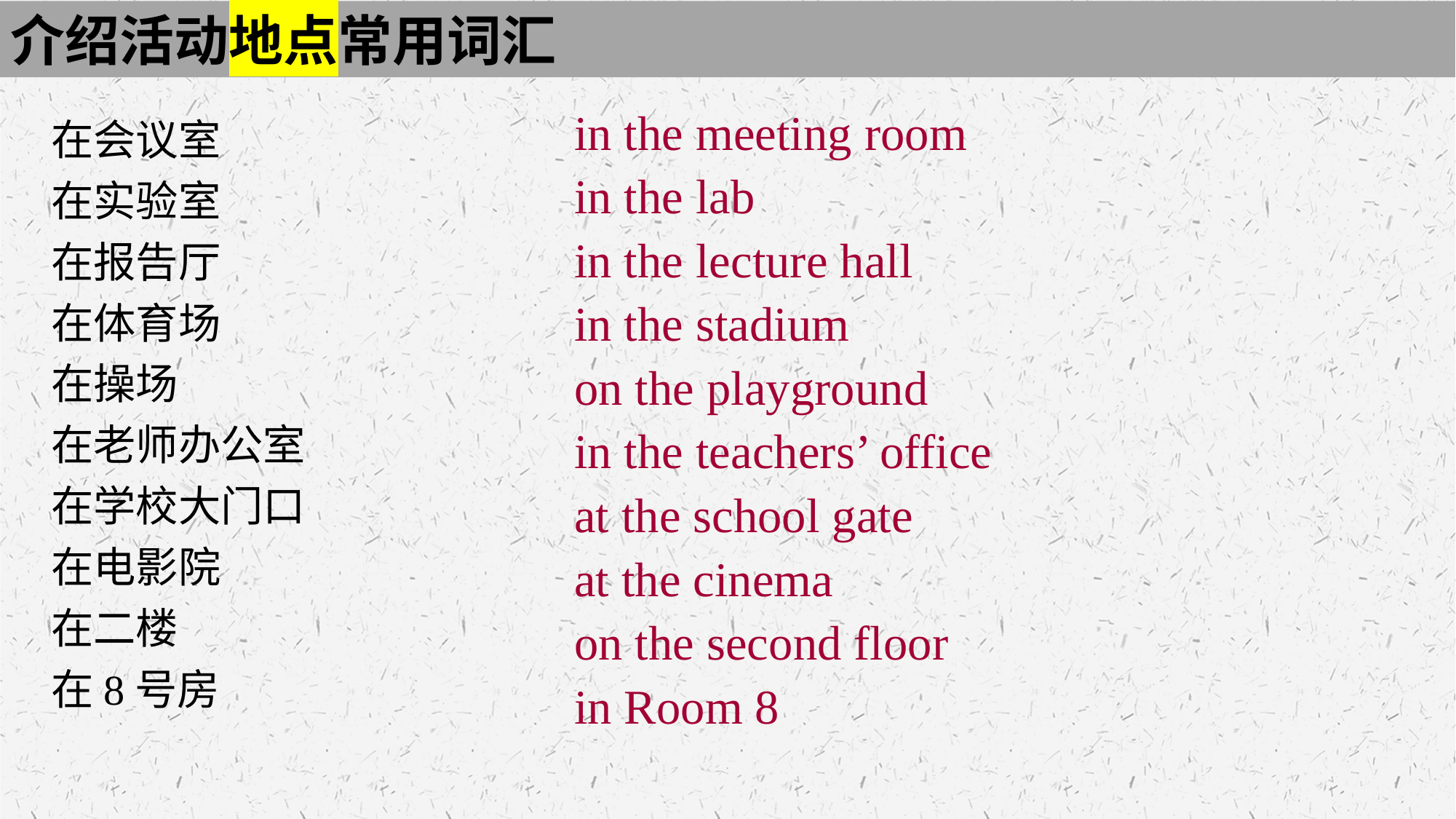

介绍活动地点常用词汇
in the meeting room
in the lab
in the lecture hall
in the stadium
on the playground
in the teachers’ office
at the school gate
at the cinema
on the second floor
in Room 8
在会议室
在实验室
在报告厅
在体育场
在操场
在老师办公室
在学校大门口
在电影院
在二楼
在8号房